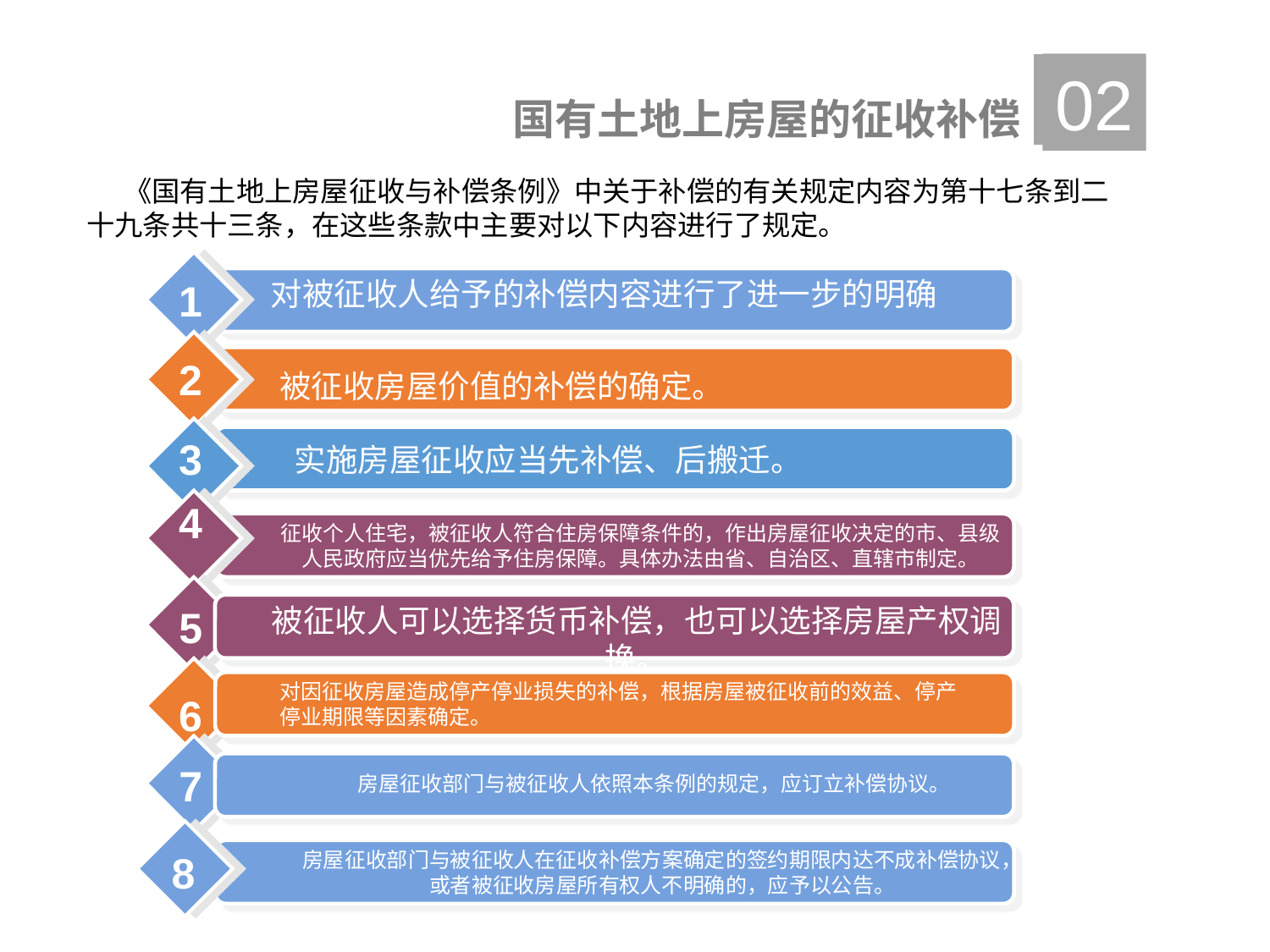

02
国有土地上房屋的征收补偿
《国有土地上房屋征收与补偿条例》中关于补偿的有关规定内容为第十七条到二十九条共十三条，在这些条款中主要对以下内容进行了规定。
Click to add Title

1

对被征收人给予的补偿内容进行了进一步的明确

2

被征收房屋价值的补偿的确定。
Click to add Title

3

实施房屋征收应当先补偿、后搬迁。

4

征收个人住宅，被征收人符合住房保障条件的，作出房屋征收决定的市、县级人民政府应当优先给予住房保障。具体办法由省、自治区、直辖市制定。

5

被征收人可以选择货币补偿，也可以选择房屋产权调换。

对因征收房屋造成停产停业损失的补偿，根据房屋被征收前的效益、停产停业期限等因素确定。
2
6

7

房屋征收部门与被征收人依照本条例的规定，应订立补偿协议。

8
8

房屋征收部门与被征收人在征收补偿方案确定的签约期限内达不成补偿协议，
或者被征收房屋所有权人不明确的，应予以公告。
7